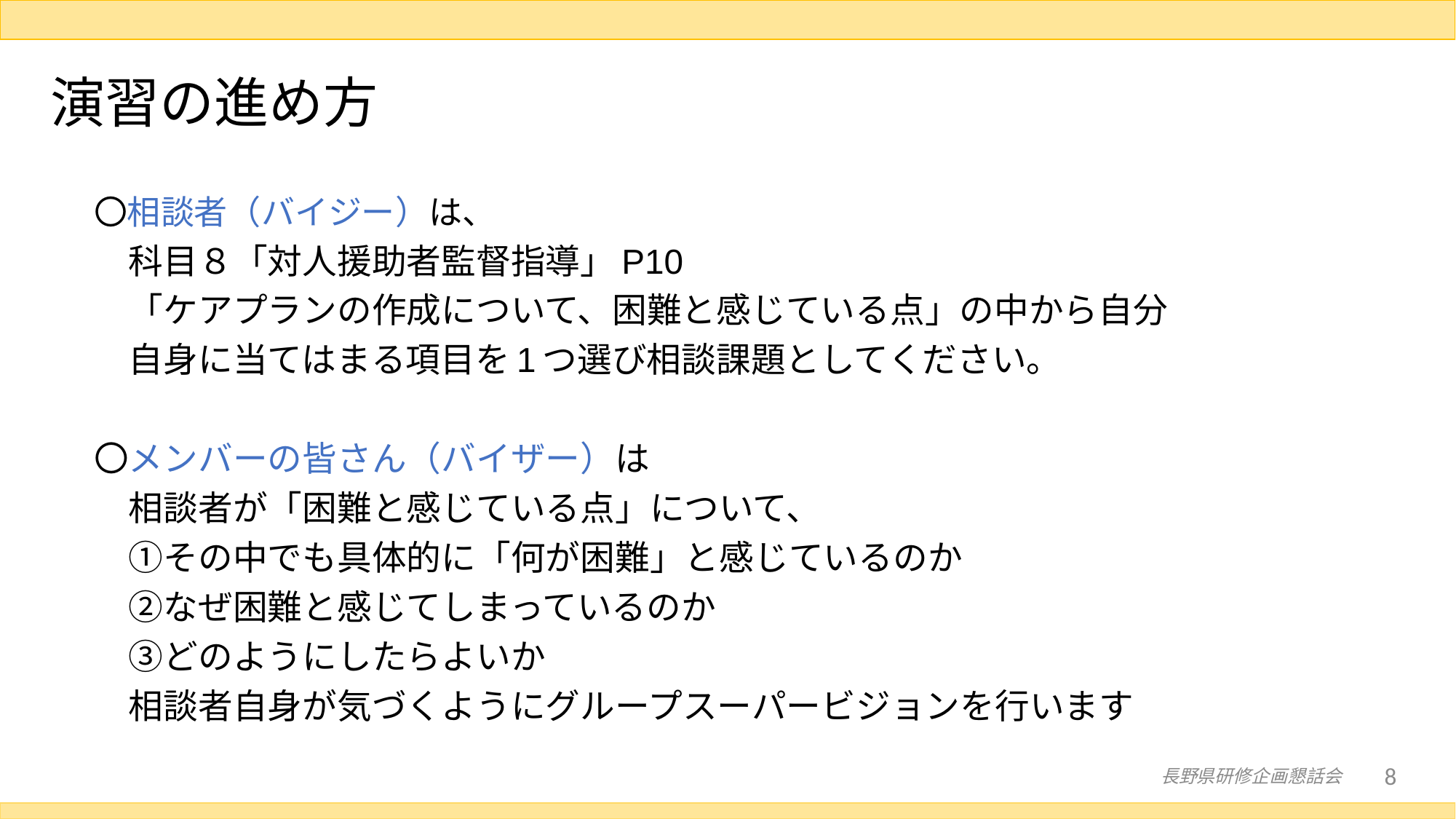

# 演習の進め方
〇相談者（バイジー）は、
　科目８「対人援助者監督指導」P10
　「ケアプランの作成について、困難と感じている点」の中から自分
　自身に当てはまる項目を1つ選び相談課題としてください。

〇メンバーの皆さん（バイザー）は
　相談者が「困難と感じている点」について、
　①その中でも具体的に「何が困難」と感じているのか
　②なぜ困難と感じてしまっているのか
　③どのようにしたらよいか
　相談者自身が気づくようにグループスーパービジョンを行います
長野県研修企画懇話会
8